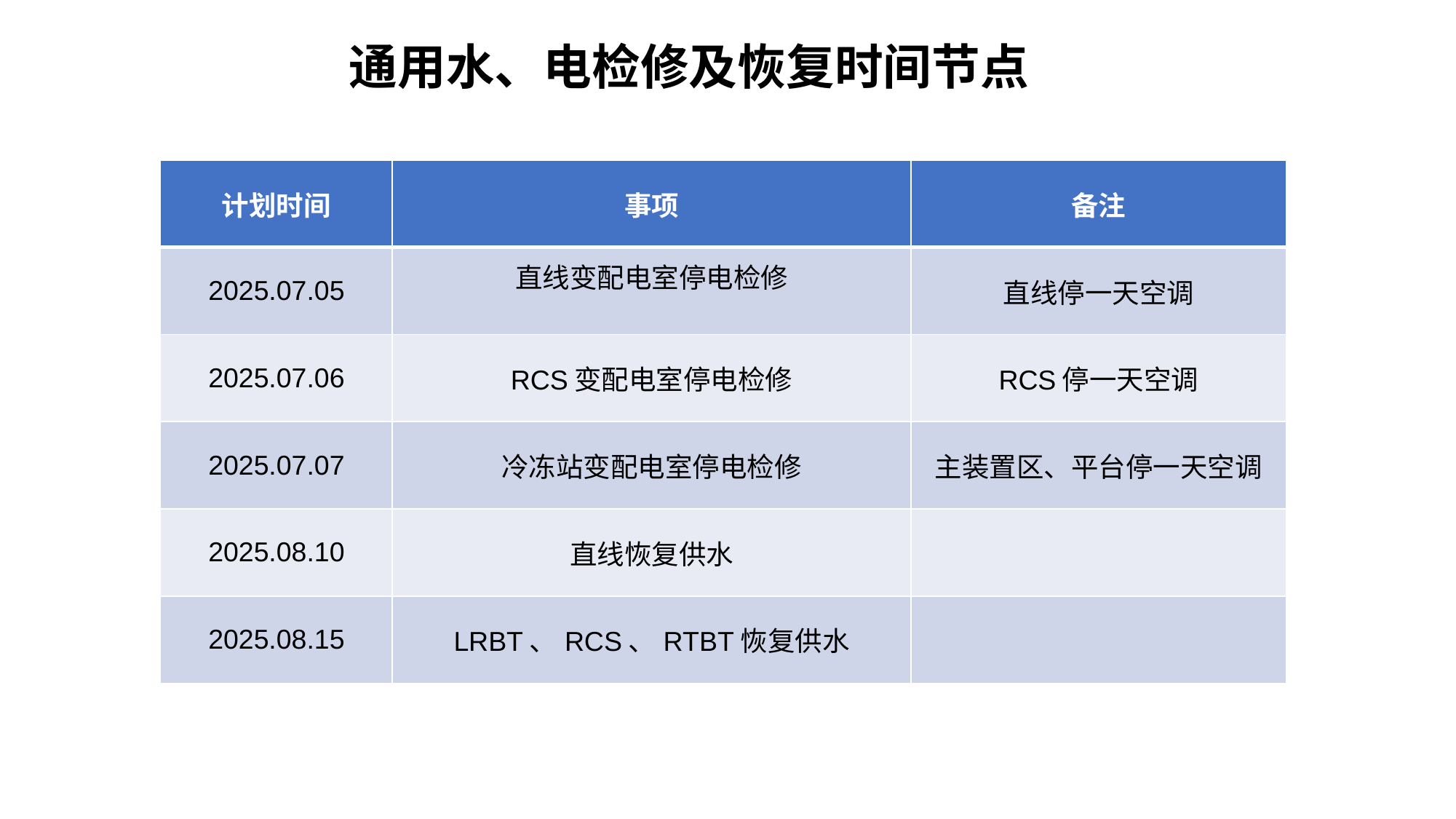

通用水、电检修及恢复时间节点
| 计划时间 | 事项 | 备注 |
| --- | --- | --- |
| 2025.07.05 | 直线变配电室停电检修 | 直线停一天空调 |
| 2025.07.06 | RCS变配电室停电检修 | RCS停一天空调 |
| 2025.07.07 | 冷冻站变配电室停电检修 | 主装置区、平台停一天空调 |
| 2025.08.10 | 直线恢复供水 |  |
| 2025.08.15 | LRBT、RCS、RTBT恢复供水 |  |